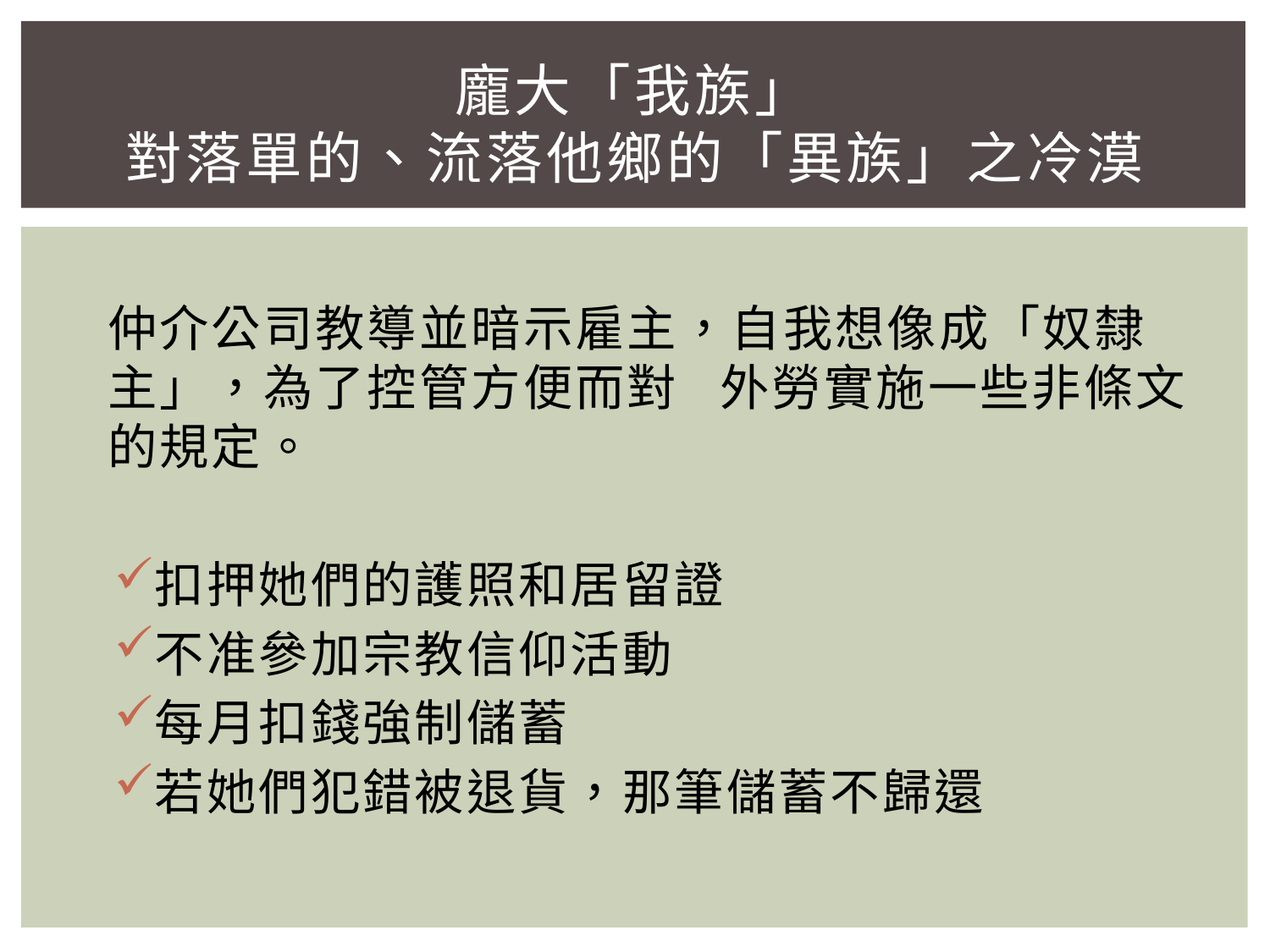

# 龐大「我族」 對落單的、流落他鄉的「異族」之冷漠

仲介公司教導並暗示雇主，自我想像成「奴隸主」，為了控管方便而對   外勞實施一些非條文的規定。

扣押她們的護照和居留證
不准參加宗教信仰活動
每月扣錢強制儲蓄
若她們犯錯被退貨，那筆儲蓄不歸還